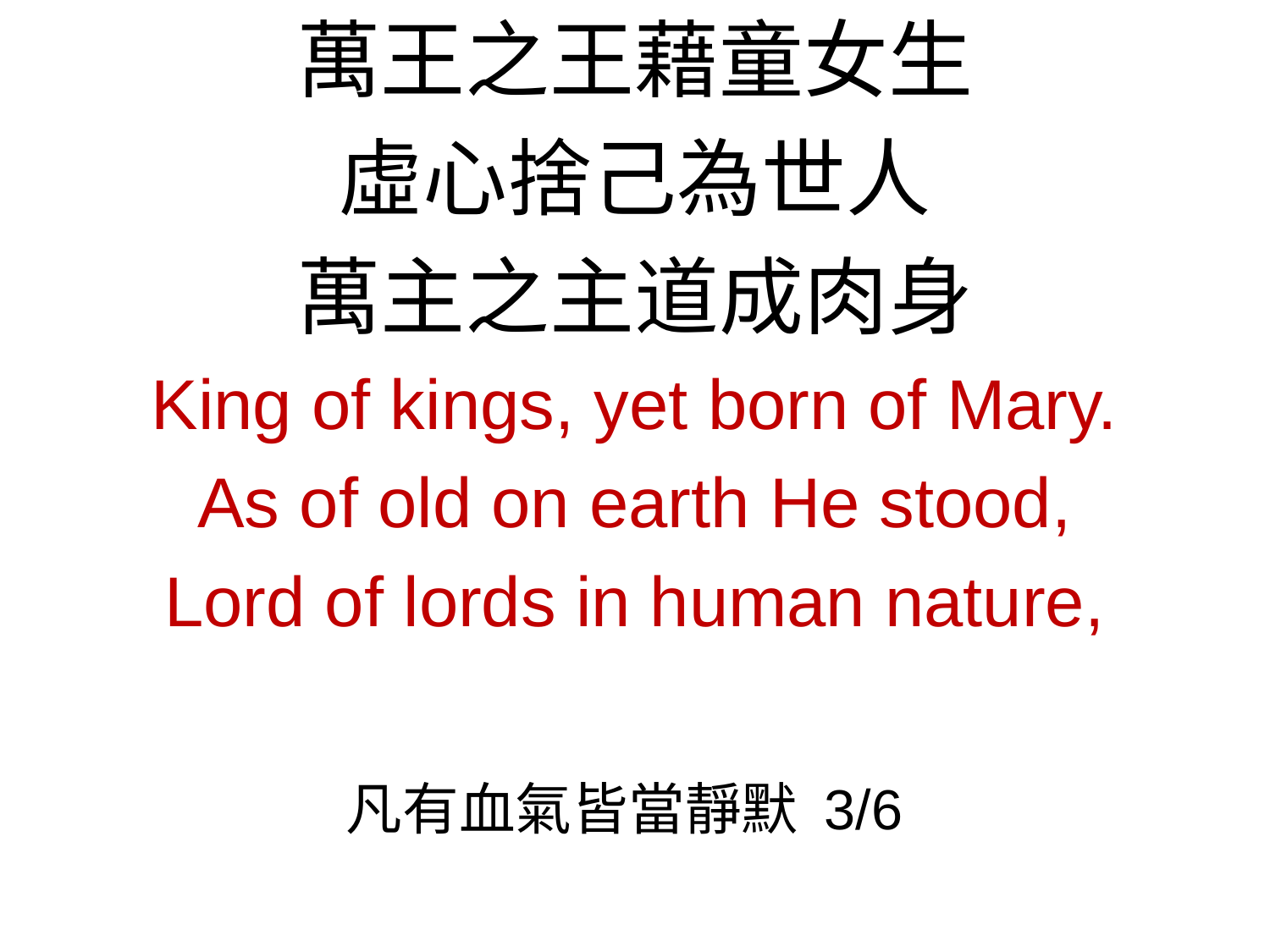

萬王之王藉童女生
虛心捨己為世人
萬主之主道成肉身
King of kings, yet born of Mary.
As of old on earth He stood,
Lord of lords in human nature,
# 凡有血氣皆當靜默 3/6